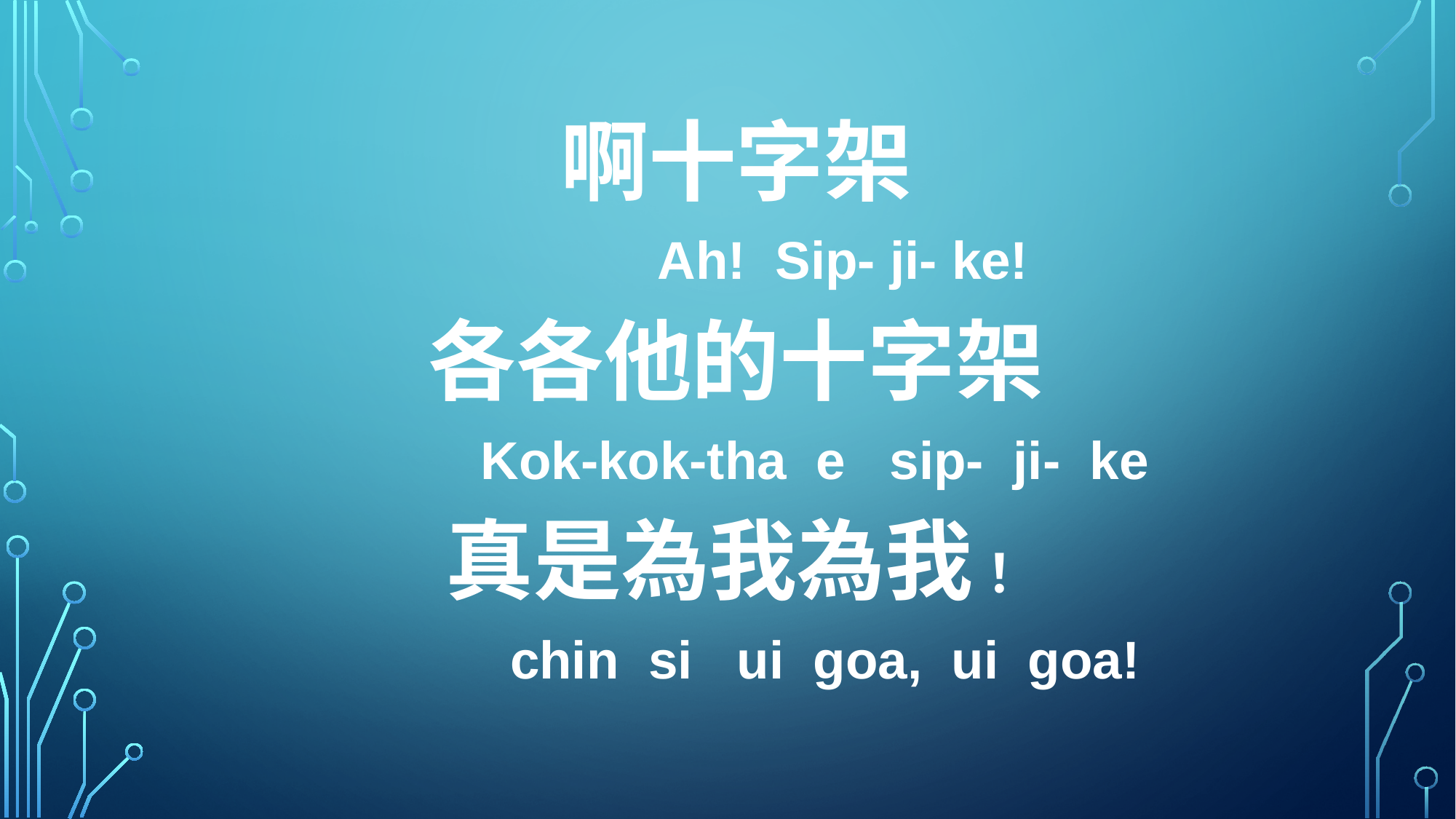

啊十字架
                           Ah!  Sip- ji- ke!
各各他的十字架
               Kok-kok-tha  e   sip-  ji-  ke
真是為我為我！
                 chin  si   ui  goa,  ui  goa!